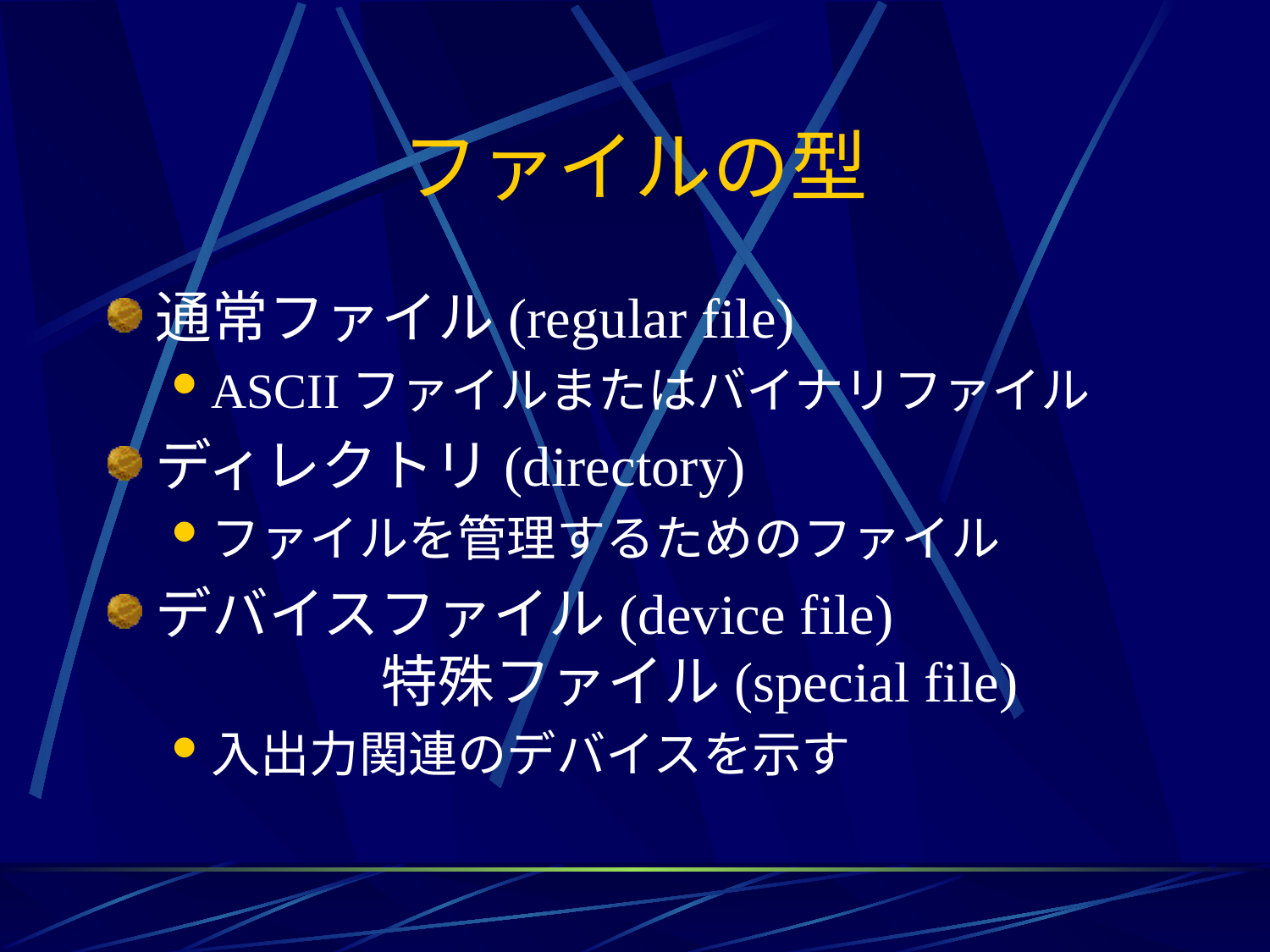

# ファイルの型
通常ファイル(regular file)
ASCIIファイルまたはバイナリファイル
ディレクトリ(directory)
ファイルを管理するためのファイル
デバイスファイル(device file)　　　　　　　　特殊ファイル(special file)
入出力関連のデバイスを示す